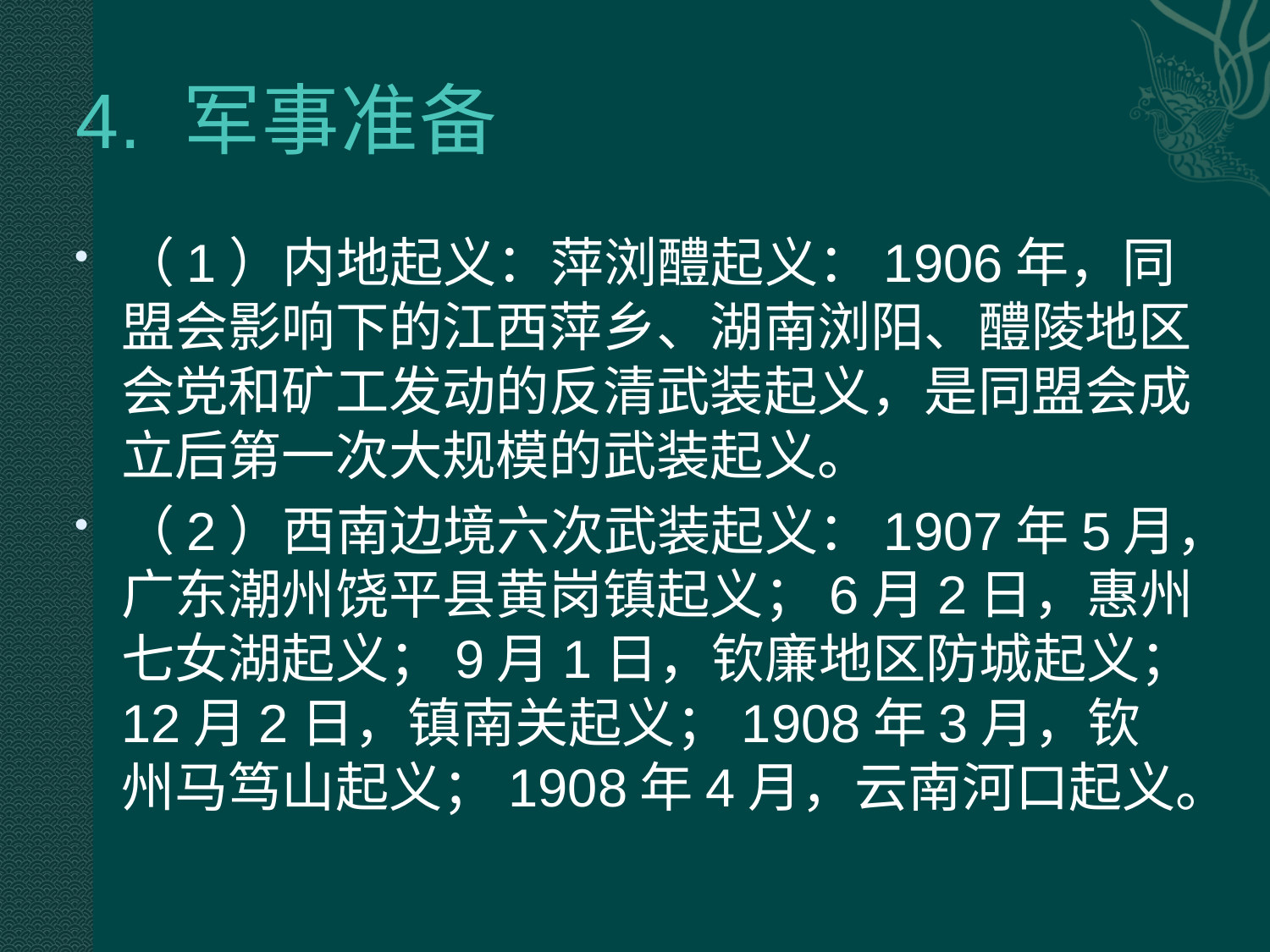

# 4. 军事准备
（1）内地起义：萍浏醴起义：1906年，同盟会影响下的江西萍乡、湖南浏阳、醴陵地区会党和矿工发动的反清武装起义，是同盟会成立后第一次大规模的武装起义。
（2）西南边境六次武装起义：1907年5月，广东潮州饶平县黄岗镇起义；6月2日，惠州七女湖起义；9月1日，钦廉地区防城起义；12月2日，镇南关起义；1908年3月，钦州马笃山起义；1908年4月，云南河口起义。